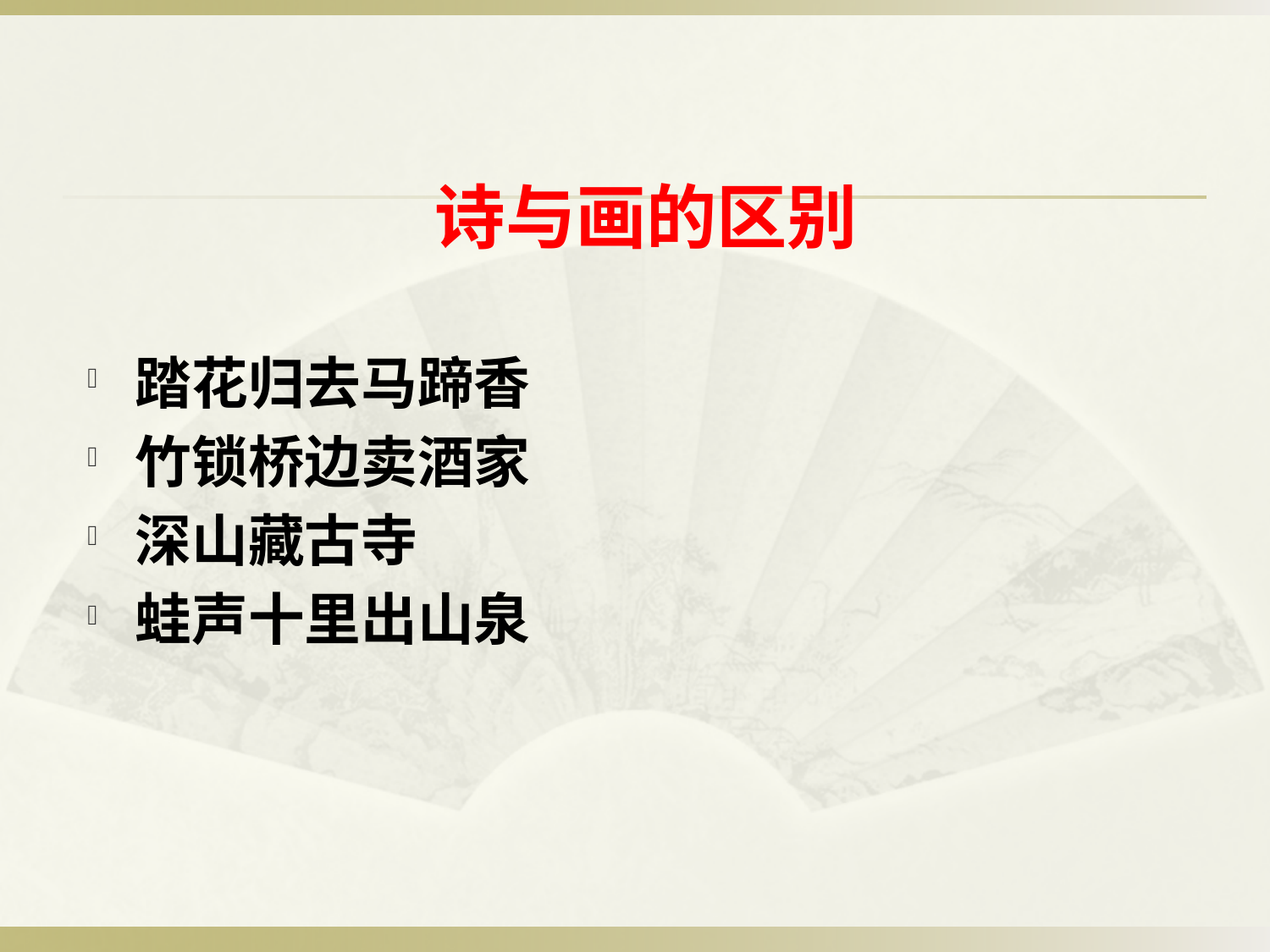

#
诗与画的区别

踏花归去马蹄香
竹锁桥边卖酒家
深山藏古寺
蛙声十里出山泉